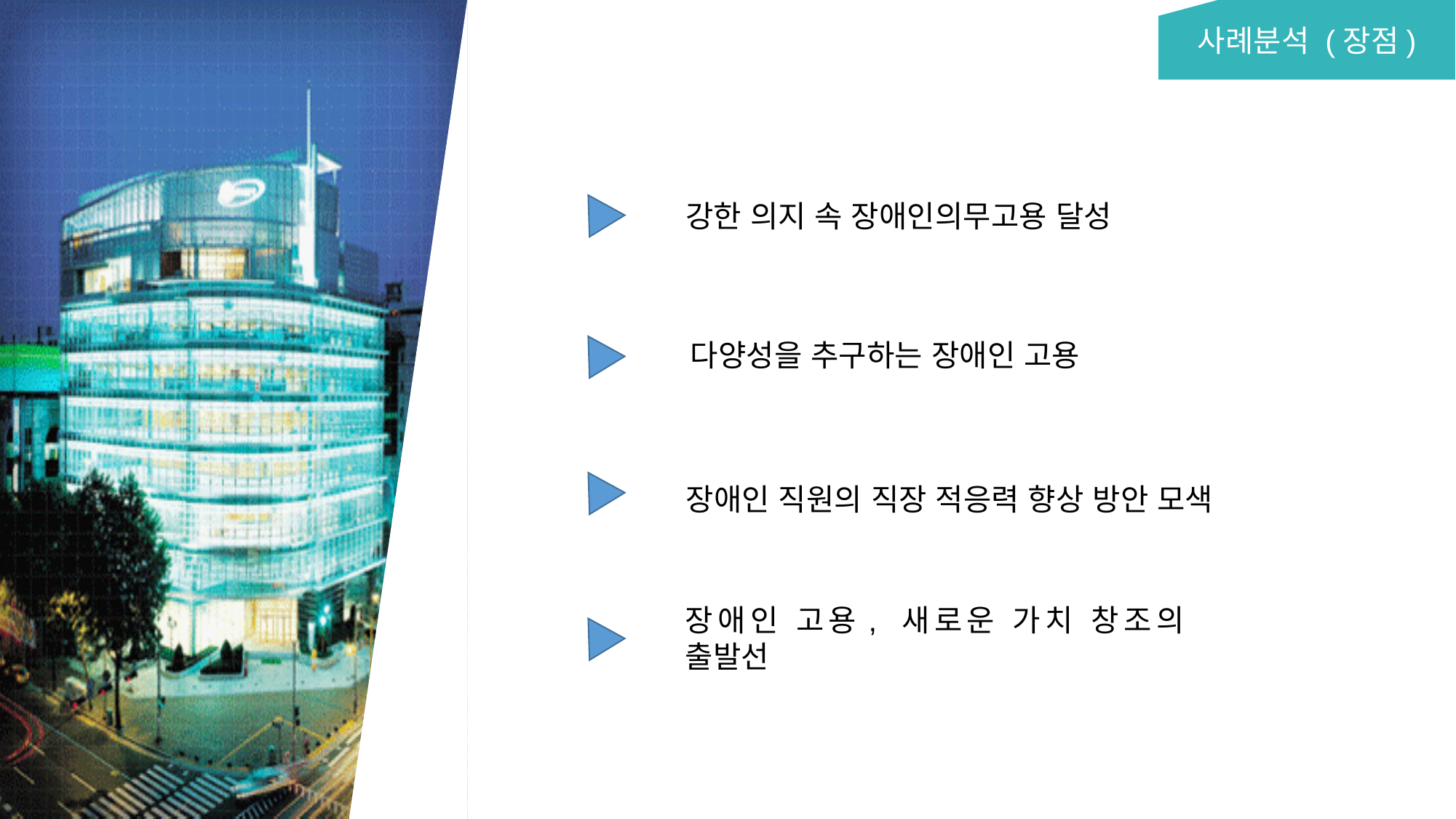

사례분석 (장점)

강한 의지 속 장애인의무고용 달성

다양성을 추구하는 장애인 고용

장애인 직원의 직장 적응력 향상 방안 모색
장애인 고용, 새로운 가치 창조의 출발선